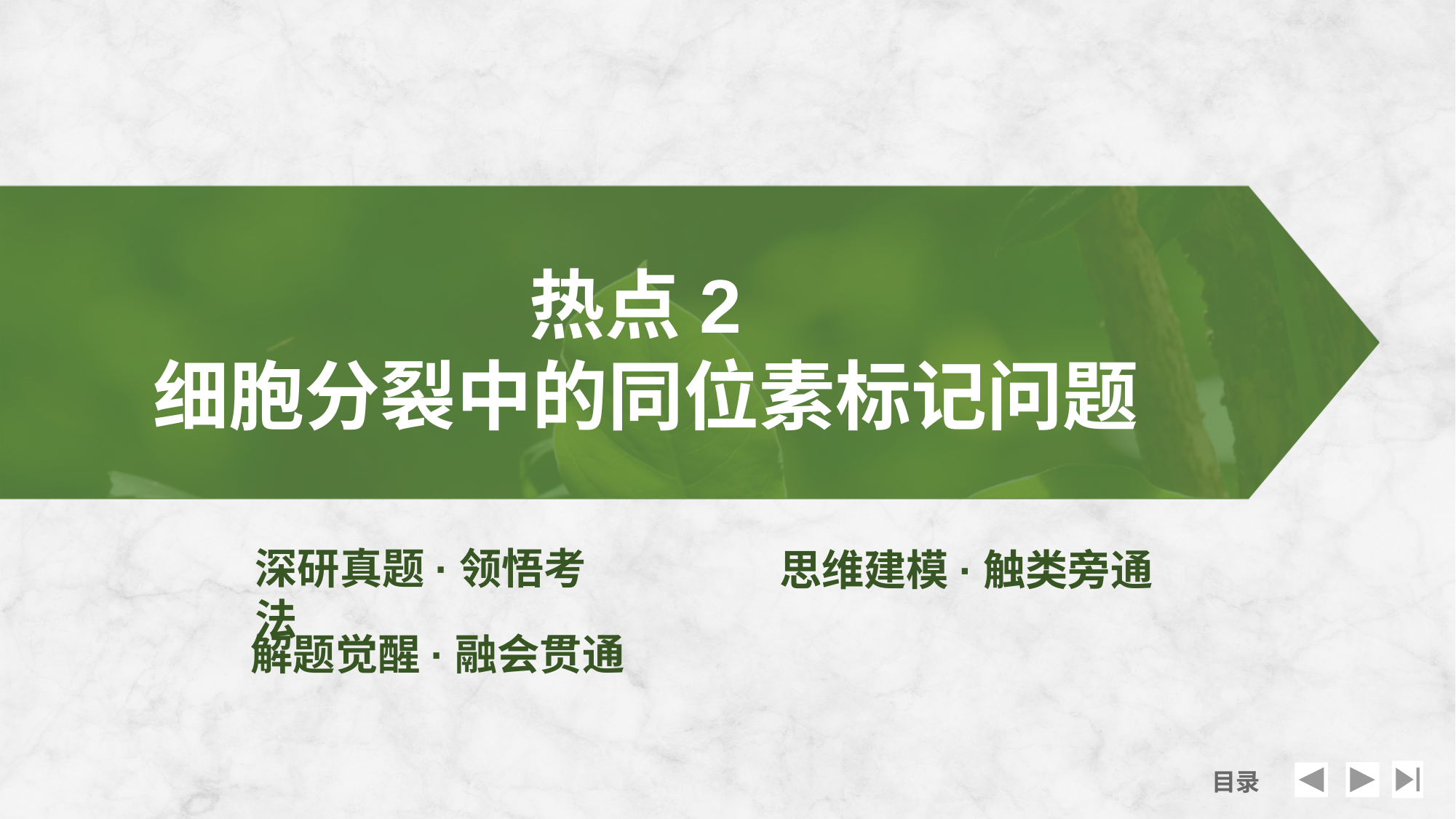

热点2
细胞分裂中的同位素标记问题
深研真题·领悟考法
思维建模·触类旁通
解题觉醒·融会贯通